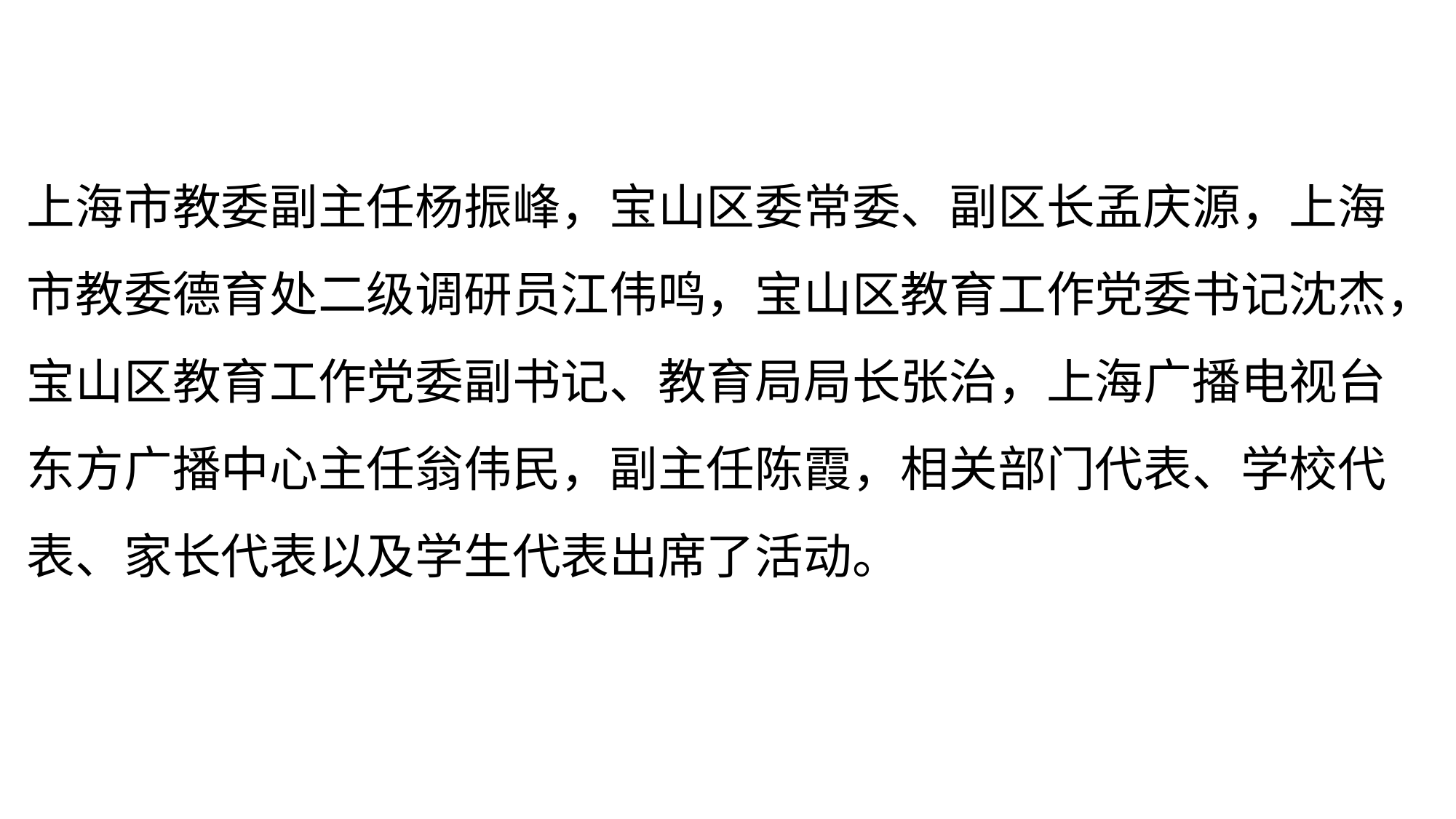

上海市教委副主任杨振峰，宝山区委常委、副区长孟庆源，上海市教委德育处二级调研员江伟鸣，宝山区教育工作党委书记沈杰，宝山区教育工作党委副书记、教育局局长张治，上海广播电视台东方广播中心主任翁伟民，副主任陈霞，相关部门代表、学校代表、家长代表以及学生代表出席了活动。